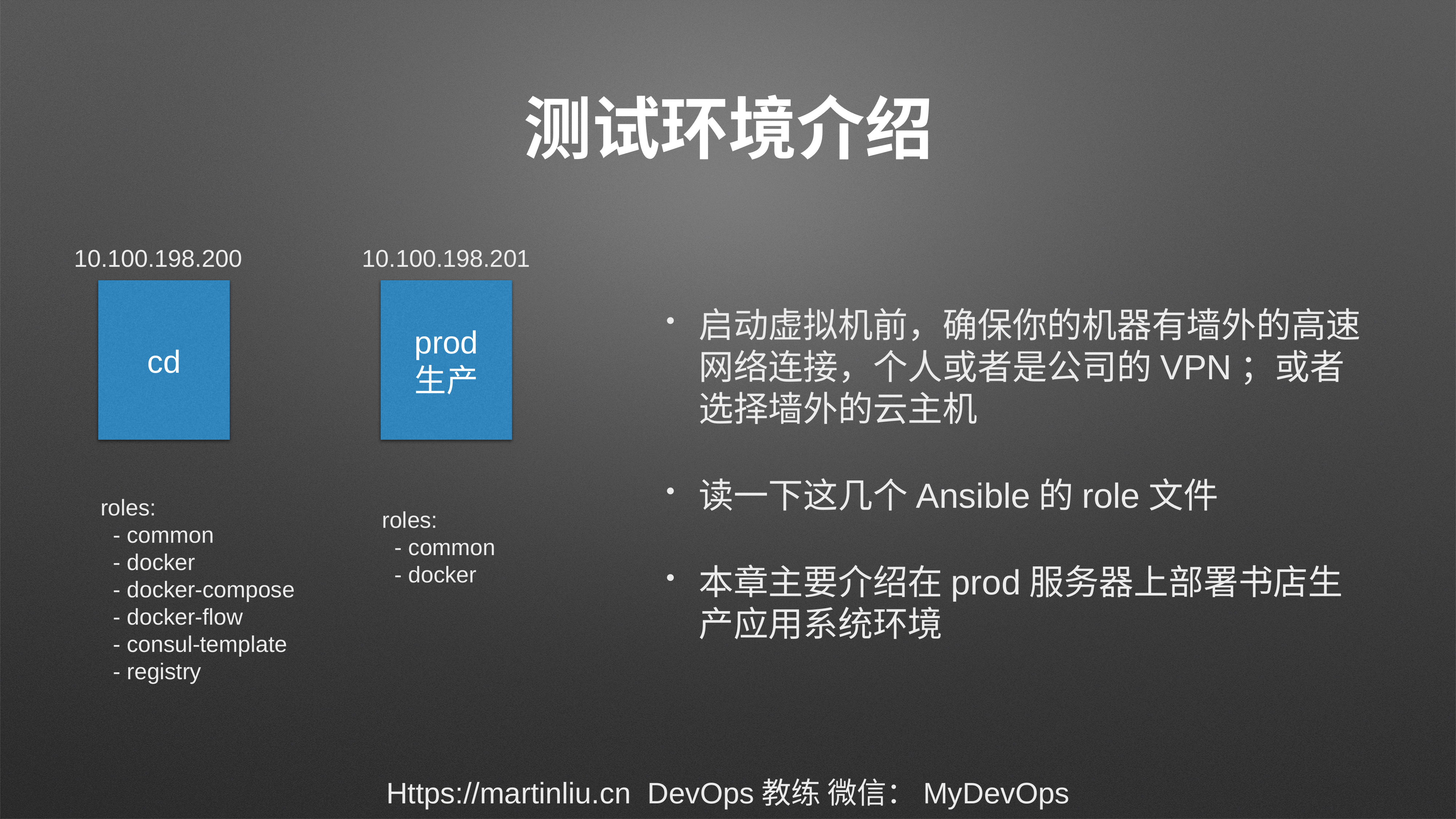

# 测试环境介绍
启动虚拟机前，确保你的机器有墙外的高速网络连接，个人或者是公司的VPN；或者选择墙外的云主机
读一下这几个Ansible的role文件
本章主要介绍在prod服务器上部署书店生产应用系统环境
10.100.198.200
10.100.198.201
cd
prod
生产
  roles:
    - common
    - docker
    - docker-compose
    - docker-flow
    - consul-template
    - registry
  roles:
    - common
    - docker